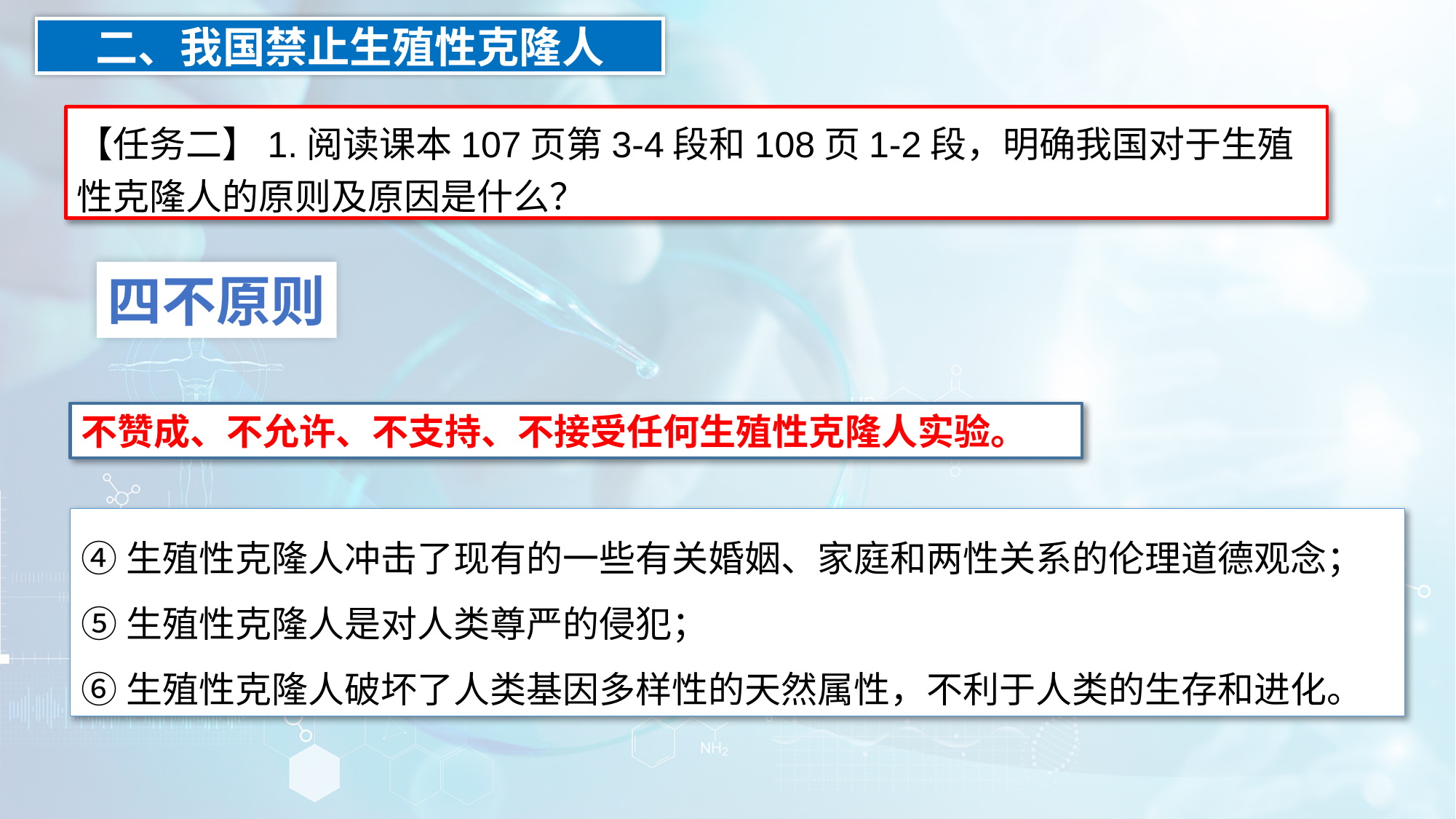

二、我国禁止生殖性克隆人
【任务二】1.阅读课本107页第3-4段和108页1-2段，明确我国对于生殖性克隆人的原则及原因是什么？
四不原则
不赞成、不允许、不支持、不接受任何生殖性克隆人实验。
④生殖性克隆人冲击了现有的一些有关婚姻、家庭和两性关系的伦理道德观念；
⑤生殖性克隆人是对人类尊严的侵犯；
⑥生殖性克隆人破坏了人类基因多样性的天然属性，不利于人类的生存和进化。